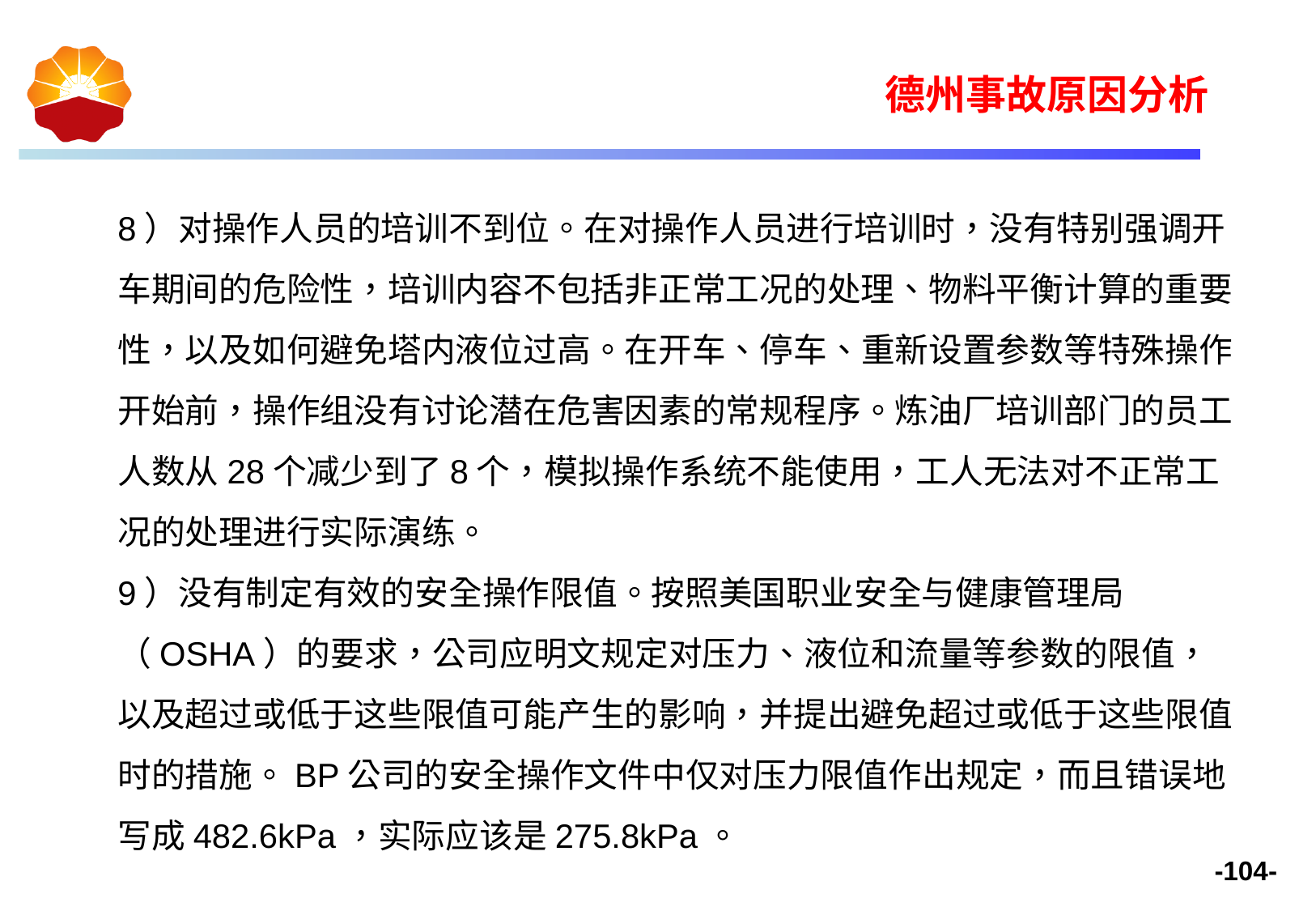

德州事故原因分析
8）对操作人员的培训不到位。在对操作人员进行培训时，没有特别强调开车期间的危险性，培训内容不包括非正常工况的处理、物料平衡计算的重要性，以及如何避免塔内液位过高。在开车、停车、重新设置参数等特殊操作开始前，操作组没有讨论潜在危害因素的常规程序。炼油厂培训部门的员工人数从28个减少到了8个，模拟操作系统不能使用，工人无法对不正常工况的处理进行实际演练。
9）没有制定有效的安全操作限值。按照美国职业安全与健康管理局（OSHA）的要求，公司应明文规定对压力、液位和流量等参数的限值，以及超过或低于这些限值可能产生的影响，并提出避免超过或低于这些限值时的措施。BP公司的安全操作文件中仅对压力限值作出规定，而且错误地写成482.6kPa，实际应该是275.8kPa。